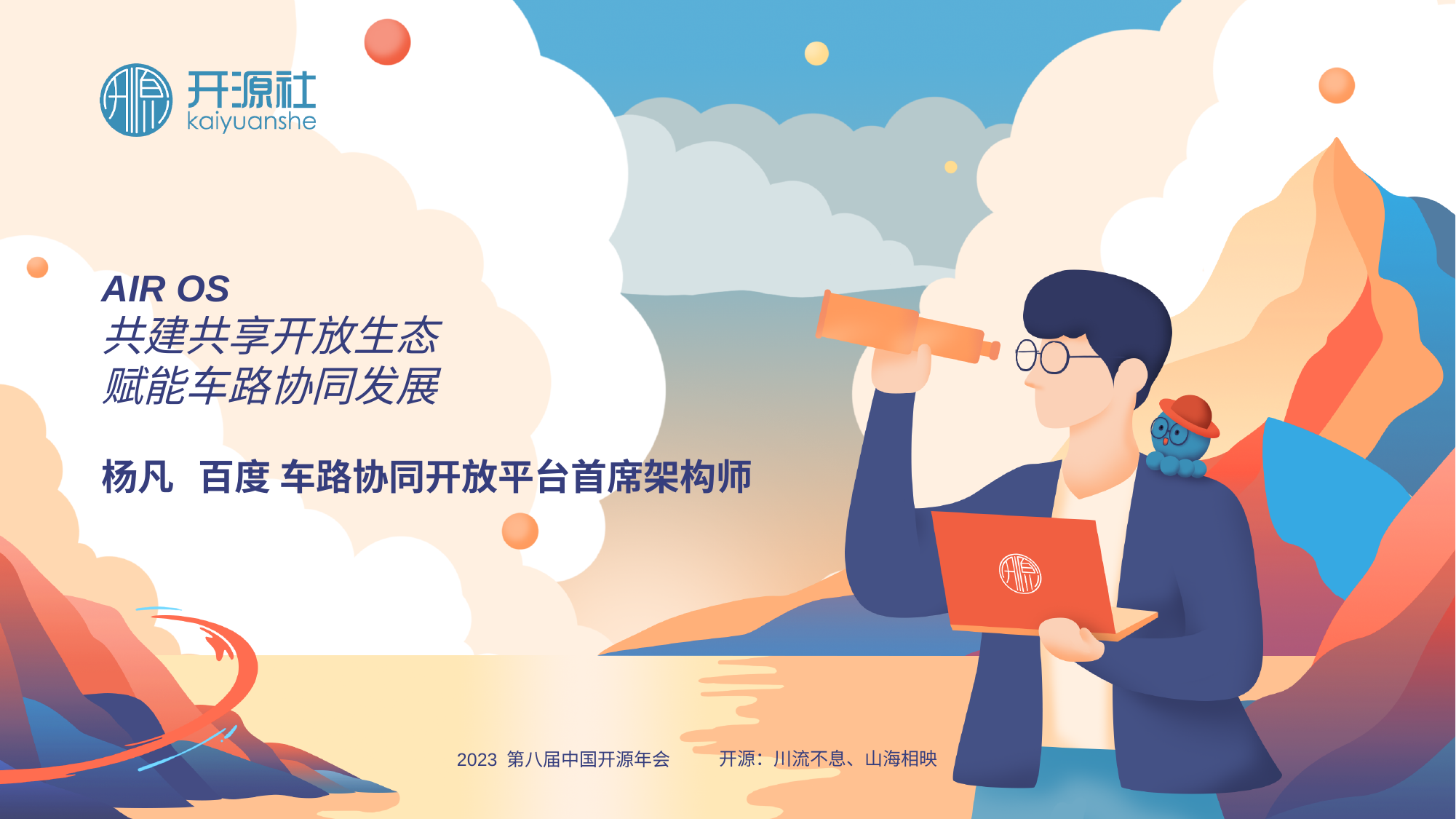

# AIR OS 共建共享开放生态 赋能车路协同发展
杨凡   百度 车路协同开放平台首席架构师